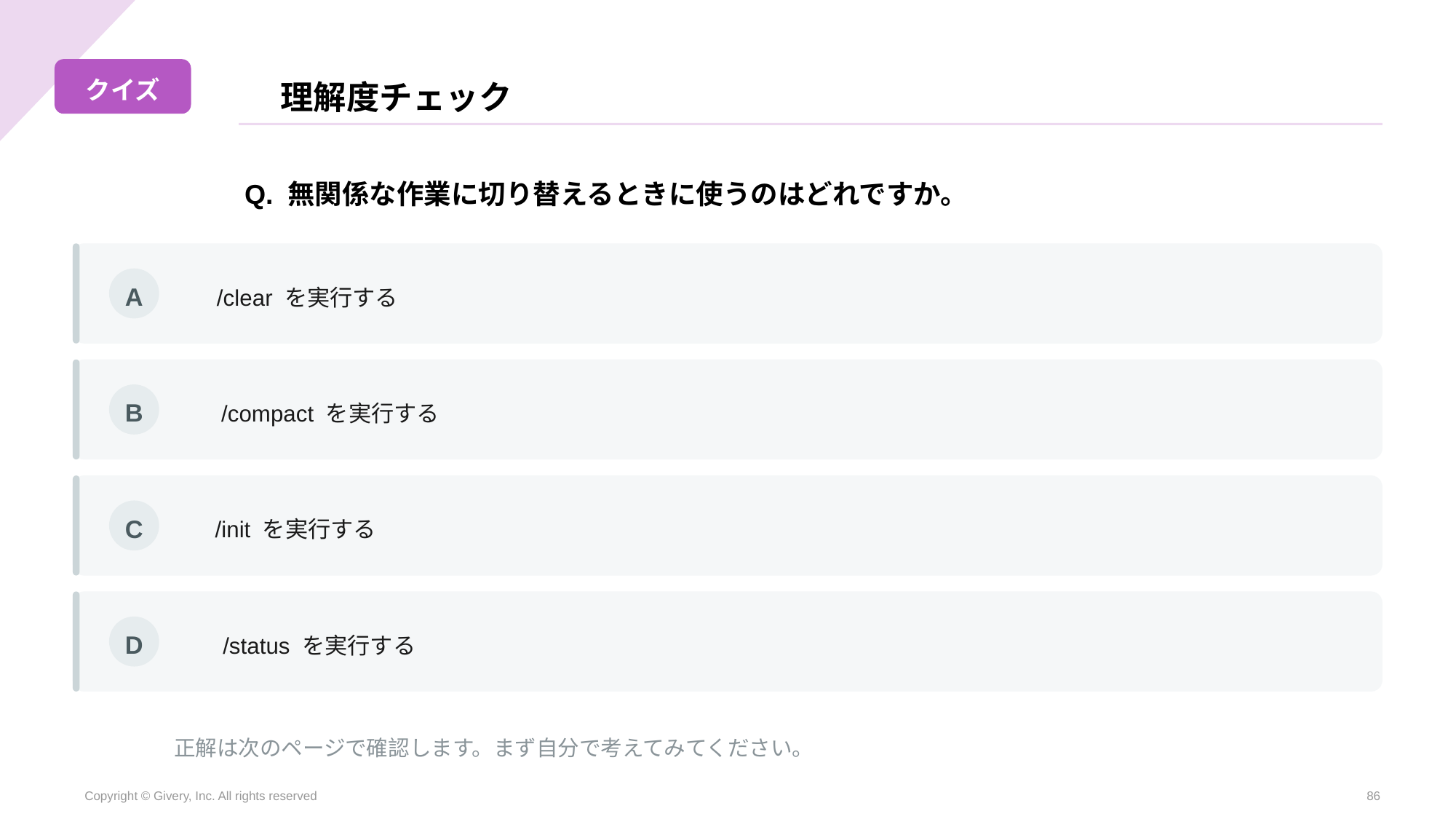

クイズ
理解度チェック

Q. 無関係な作業に切り替えるときに使うのはどれですか。

A
/clear を実行する

B
/compact を実行する

C
/init を実行する

D
/status を実行する
正解は次のページで確認します。まず自分で考えてみてください。
Copyright © Givery, Inc. All rights reserved
86